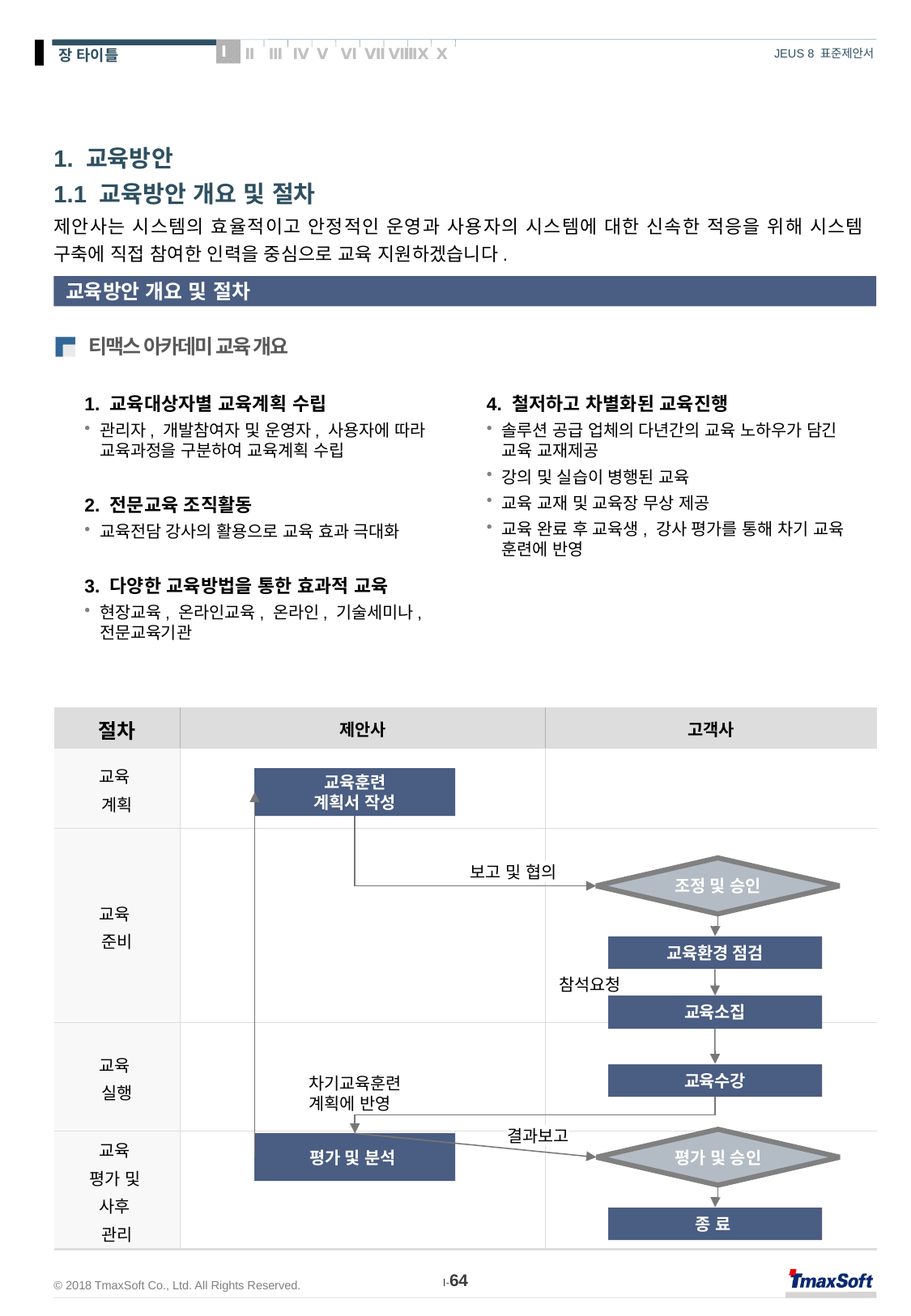

# 1. 교육방안 1.1 교육방안 개요 및 절차

제안사는 시스템의 효율적이고 안정적인 운영과 사용자의 시스템에 대한 신속한 적응을 위해 시스템 구축에 직접 참여한 인력을 중심으로 교육 지원하겠습니다.
교육방안 개요 및 절차
티맥스 아카데미 교육 개요

1. 교육대상자별 교육계획 수립
관리자, 개발참여자 및 운영자, 사용자에 따라 교육과정을 구분하여 교육계획 수립

2. 전문교육 조직활동
교육전담 강사의 활용으로 교육 효과 극대화

3. 다양한 교육방법을 통한 효과적 교육
현장교육, 온라인교육, 온라인, 기술세미나, 전문교육기관

4. 철저하고 차별화된 교육진행
솔루션 공급 업체의 다년간의 교육 노하우가 담긴 교육 교재제공
강의 및 실습이 병행된 교육
교육 교재 및 교육장 무상 제공
교육 완료 후 교육생, 강사 평가를 통해 차기 교육 훈련에 반영
| 절차 | 제안사 | 고객사 |
| --- | --- | --- |
| 교육 계획 |  |  |
| 교육 준비 |  |  |
| 교육 실행 |  |  |
| 교육 평가 및 사후 관리 |  |  |
교육훈련
계획서 작성
조정 및 승인
보고 및 협의
교육환경 점검
참석요청
교육소집
교육수강
차기교육훈련
계획에 반영
결과보고
평가 및 승인
평가 및 분석
종 료